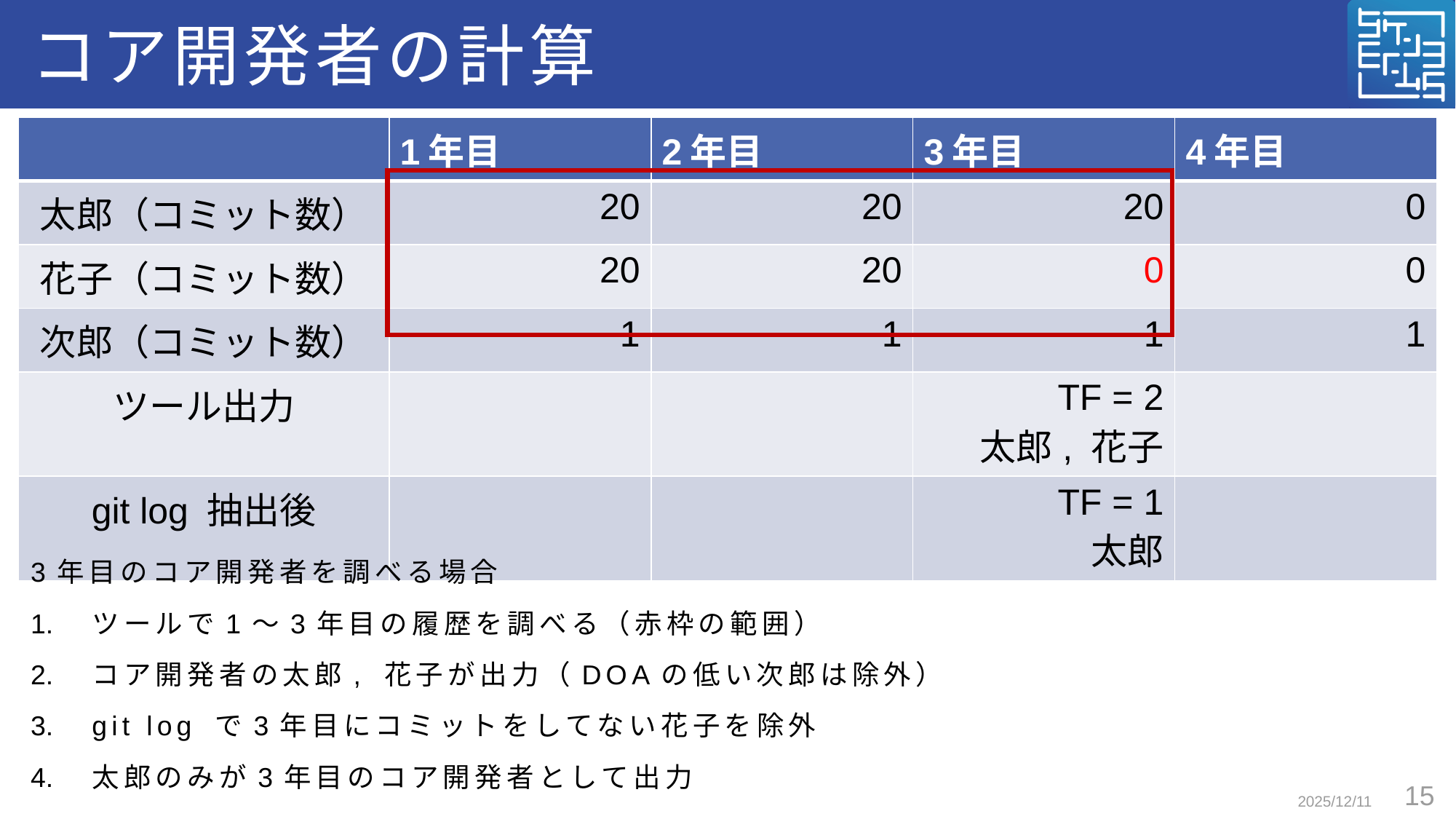

# コア開発者の計算
|  | 1年目 | 2年目 | 3年目 | 4年目 |
| --- | --- | --- | --- | --- |
| 太郎（コミット数） | 20 | 20 | 20 | 0 |
| 花子（コミット数） | 20 | 20 | 0 | 0 |
| 次郎（コミット数） | 1 | 1 | 1 | 1 |
| ツール出力 |  |  | TF = 2 太郎, 花子 |  |
| git log 抽出後 |  |  | TF = 1 太郎 |  |

3年目のコア開発者を調べる場合
ツールで1〜3年目の履歴を調べる（赤枠の範囲）
コア開発者の太郎, 花子が出力（DOAの低い次郎は除外）
git log で3年目にコミットをしてない花子を除外
太郎のみが3年目のコア開発者として出力
15
2025/12/11